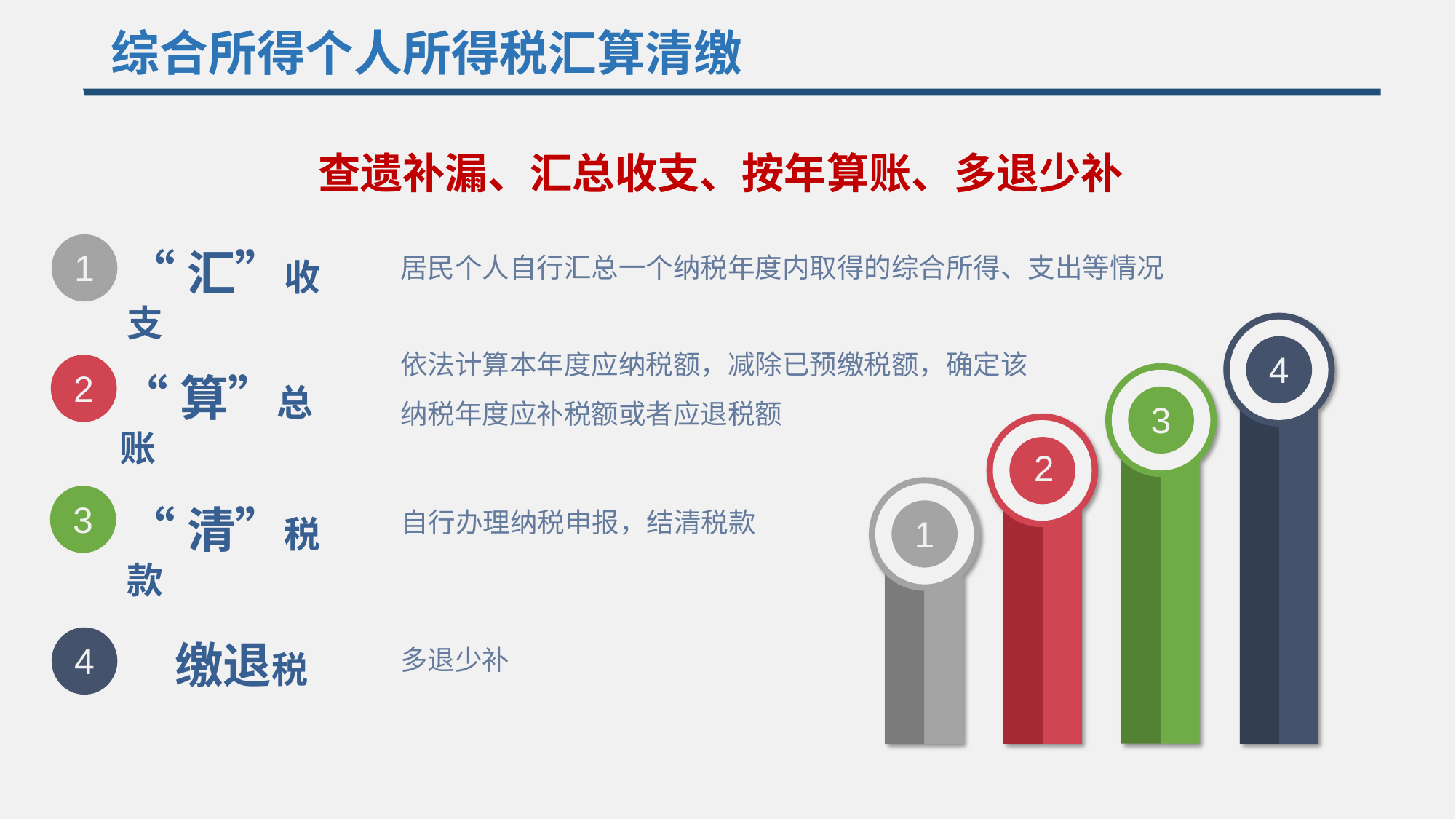

# 综合所得个人所得税汇算清缴

查遗补漏、汇总收支、按年算账、多退少补

“汇”收支
1
居民个人自行汇总一个纳税年度内取得的综合所得、支出等情况

依法计算本年度应纳税额，减除已预缴税额，确定该 纳税年度应补税额或者应退税额
2

4

2
“算”总账

3

3
“清”税款

自行办理纳税申报，结清税款

1

缴退税
4
多退少补